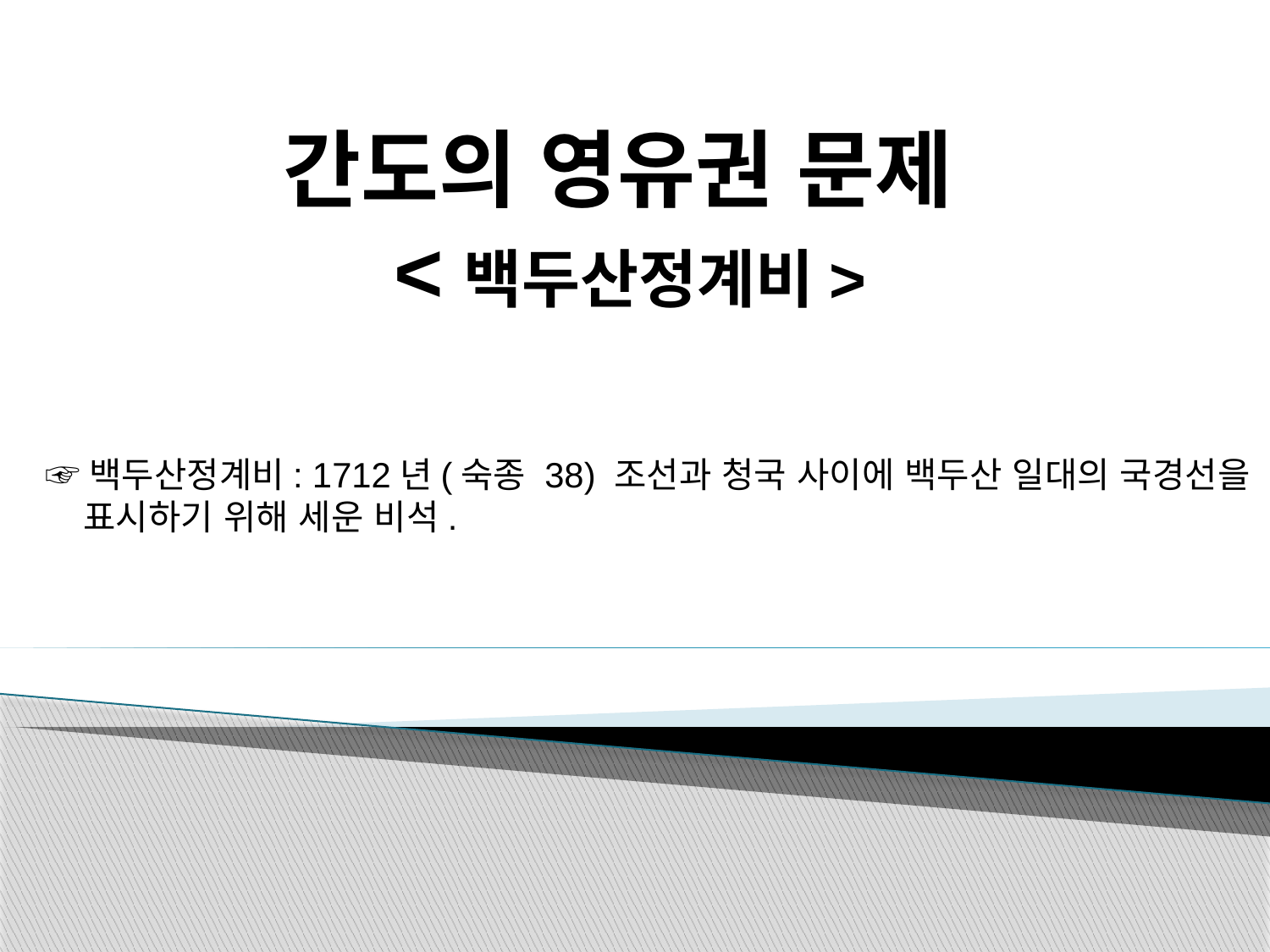

# 간도의 영유권 문제 <백두산정계비>
☞백두산정계비: 1712년(숙종 38) 조선과 청국 사이에 백두산 일대의 국경선을
   표시하기 위해 세운 비석.